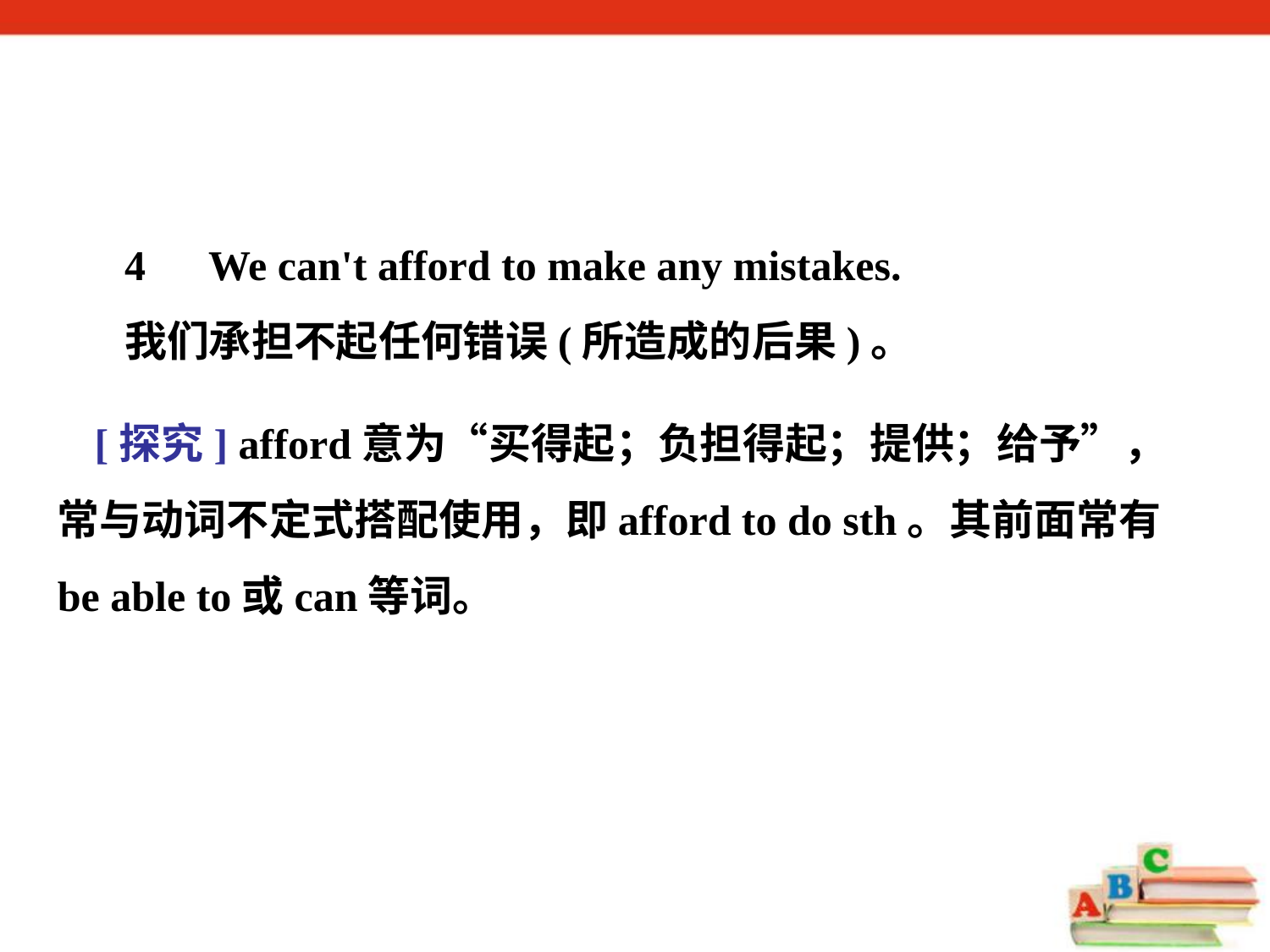

4　We can't afford to make any mistakes.
我们承担不起任何错误(所造成的后果)。
[探究] afford意为“买得起；负担得起；提供；给予”，常与动词不定式搭配使用，即afford to do sth。其前面常有be able to或can等词。